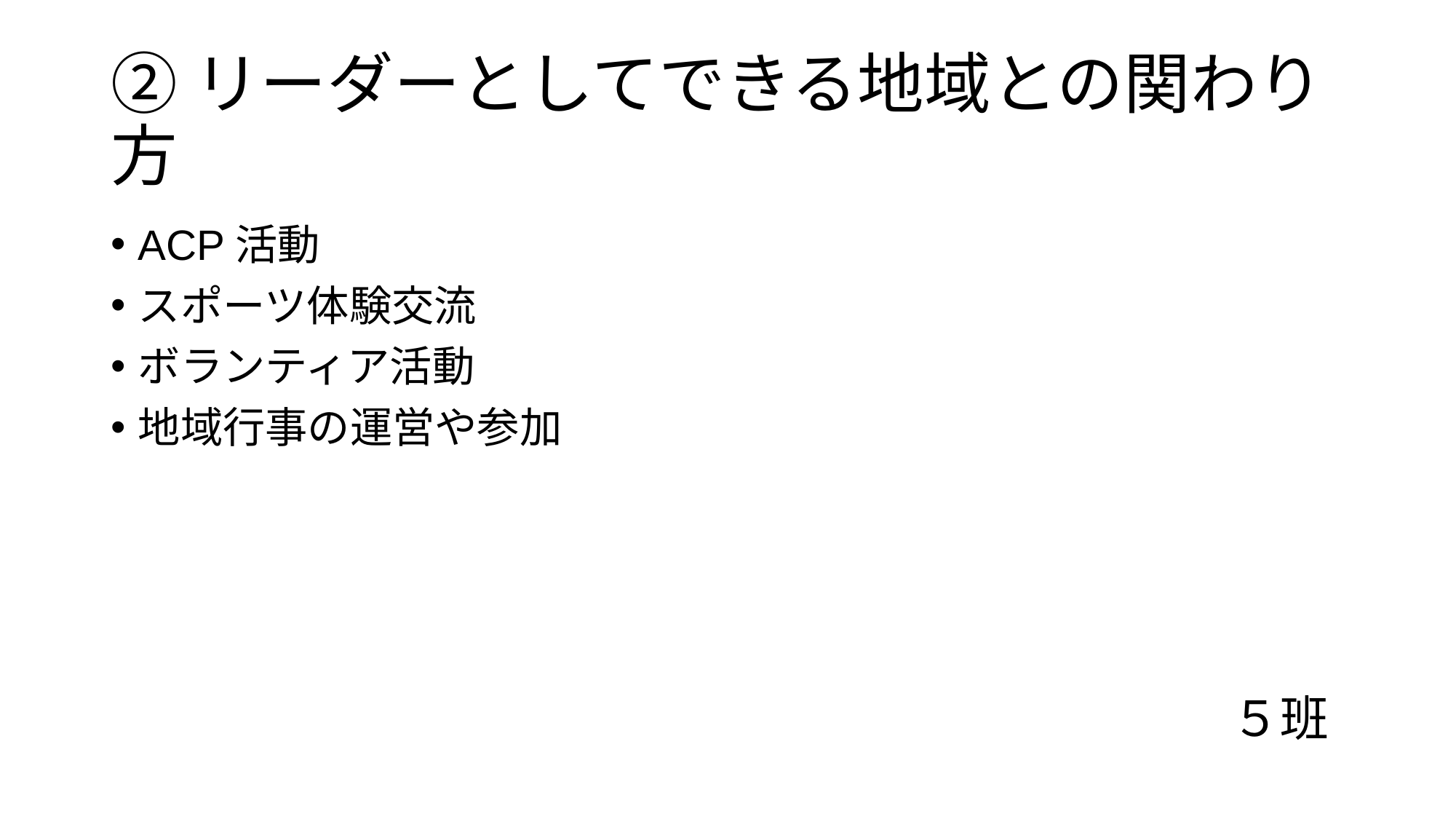

# ②リーダーとしてできる地域との関わり方
ACP活動
スポーツ体験交流
ボランティア活動
地域行事の運営や参加
５班